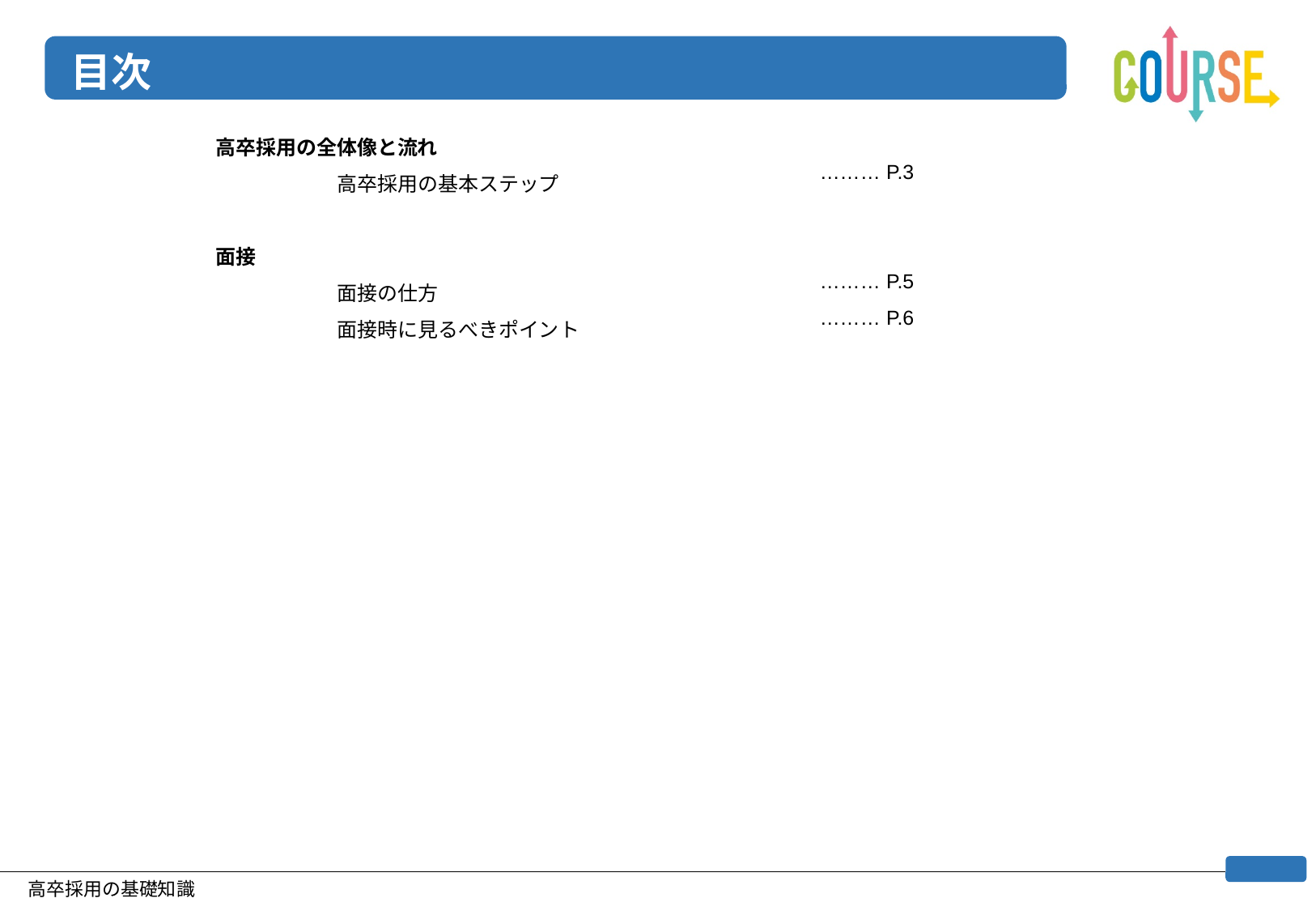

# 目次
高卒採用の全体像と流れ
	高卒採用の基本ステップ

面接
	面接の仕方
	面接時に見るべきポイント

……… P.3

……… P.5
……… P.6
2
高卒採用の基礎知識